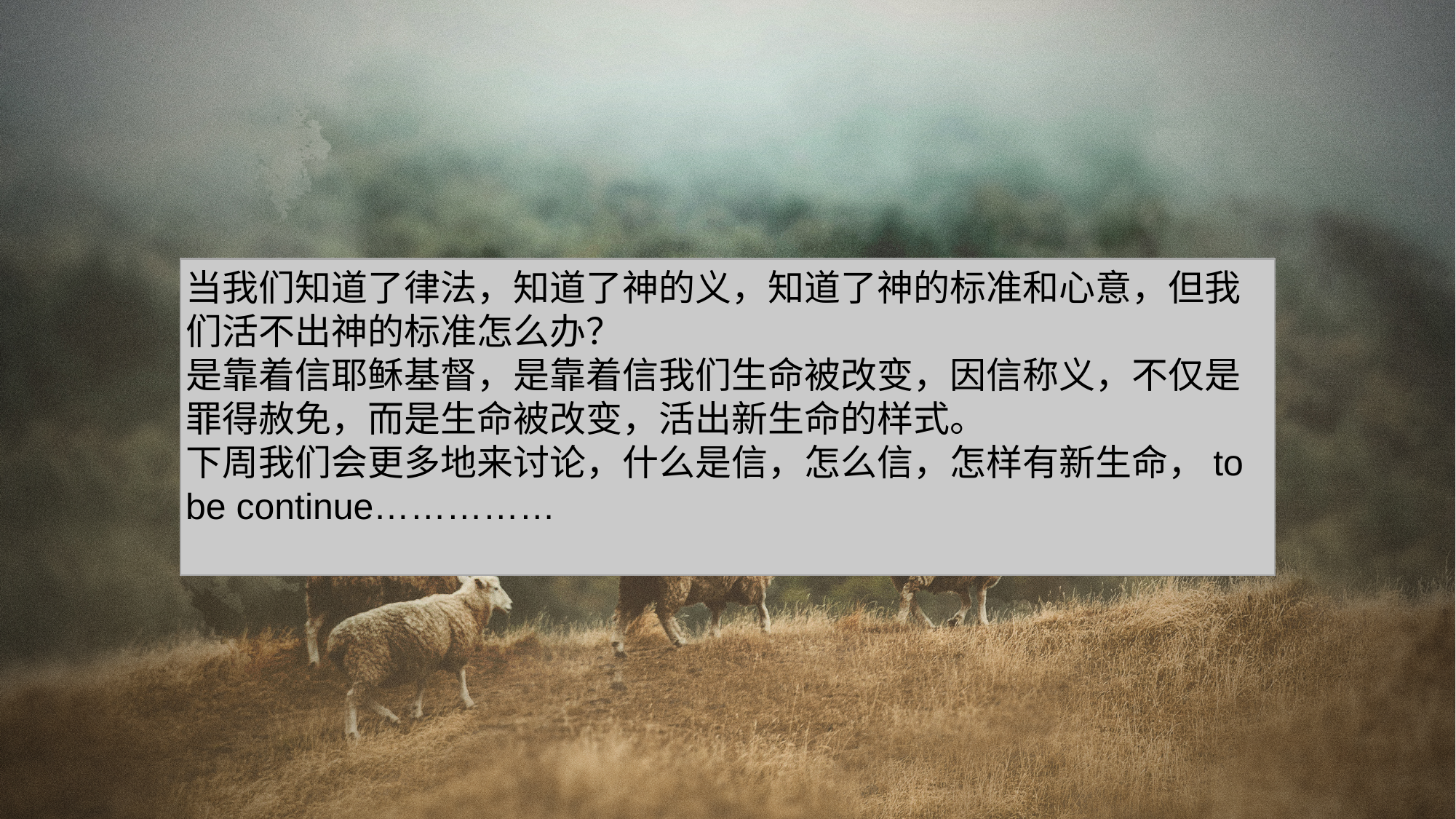

当我们知道了律法，知道了神的义，知道了神的标准和心意，但我们活不出神的标准怎么办？
是靠着信耶稣基督，是靠着信我们生命被改变，因信称义，不仅是罪得赦免，而是生命被改变，活出新生命的样式。
下周我们会更多地来讨论，什么是信，怎么信，怎样有新生命，to be continue……………